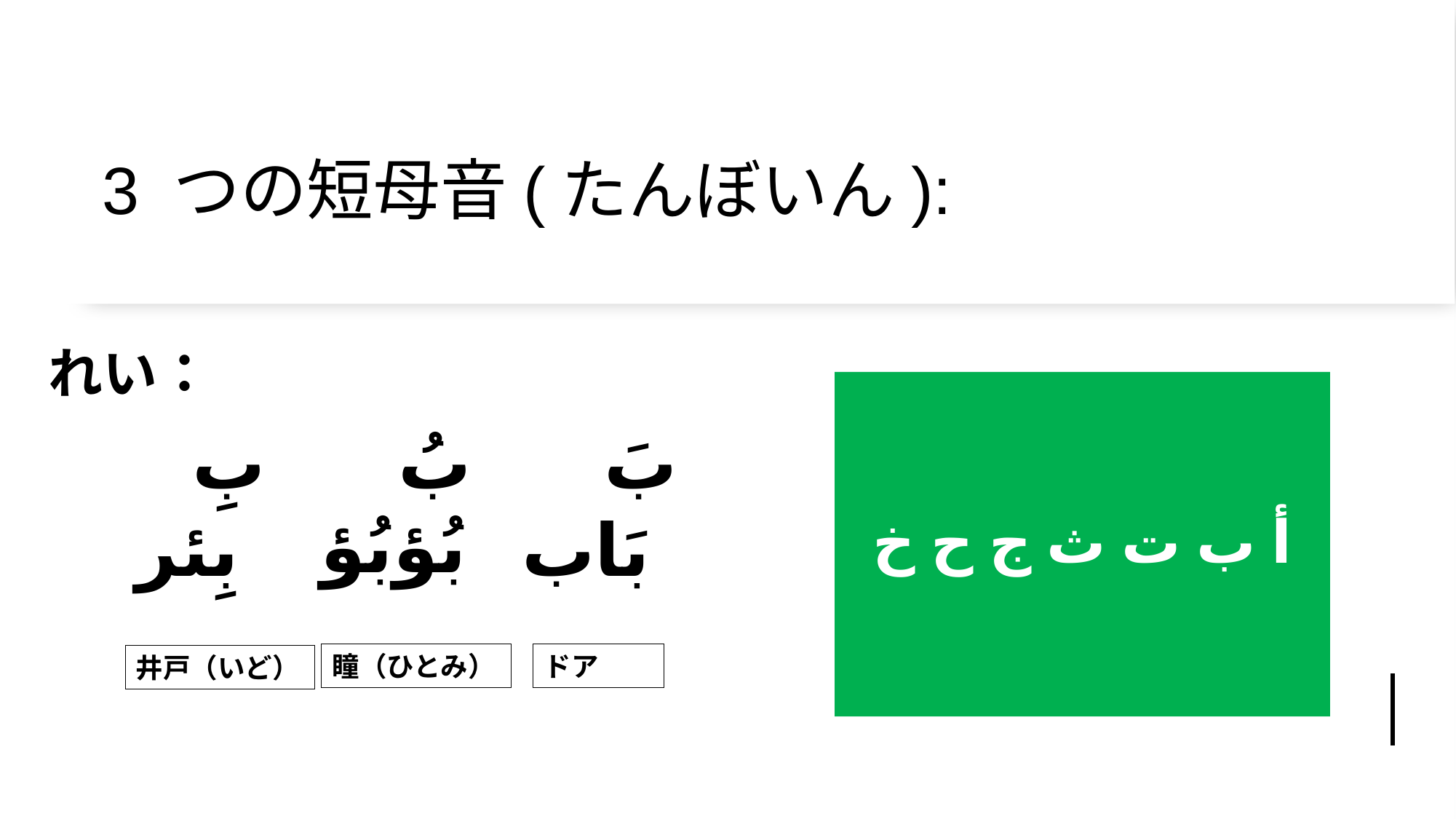

# 3 つの短母音(たんぼいん):
れい：
أ ب ت ث ج ح خ

   بَ       بُ       بِ
بَاب               بِئر

بُؤبُؤ
瞳（ひとみ）
ドア
井戸（いど）